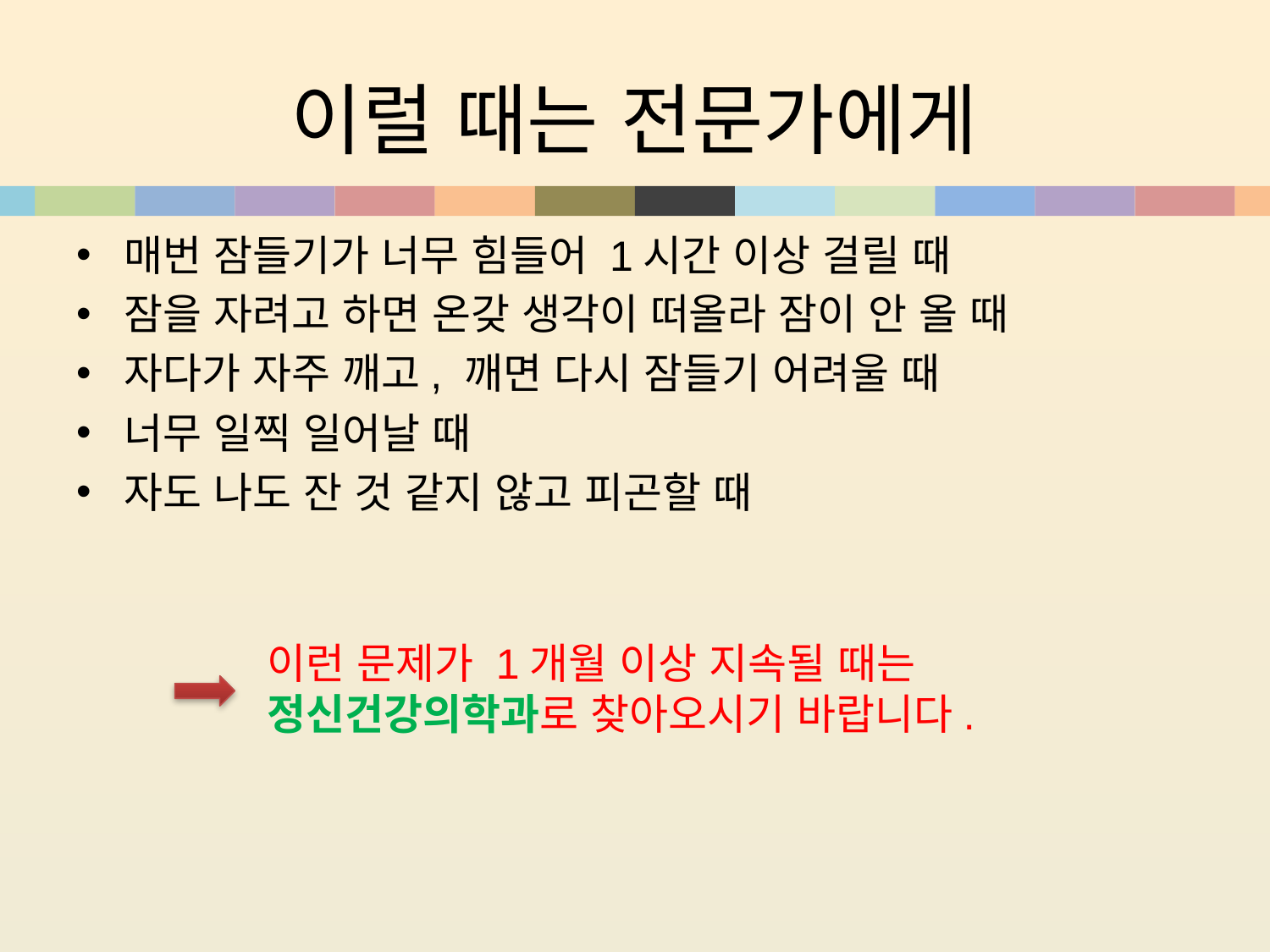

# 이럴 때는 전문가에게
매번 잠들기가 너무 힘들어 1시간 이상 걸릴 때
잠을 자려고 하면 온갖 생각이 떠올라 잠이 안 올 때
자다가 자주 깨고, 깨면 다시 잠들기 어려울 때
너무 일찍 일어날 때
자도 나도 잔 것 같지 않고 피곤할 때
이런 문제가 1개월 이상 지속될 때는
정신건강의학과로 찾아오시기 바랍니다.